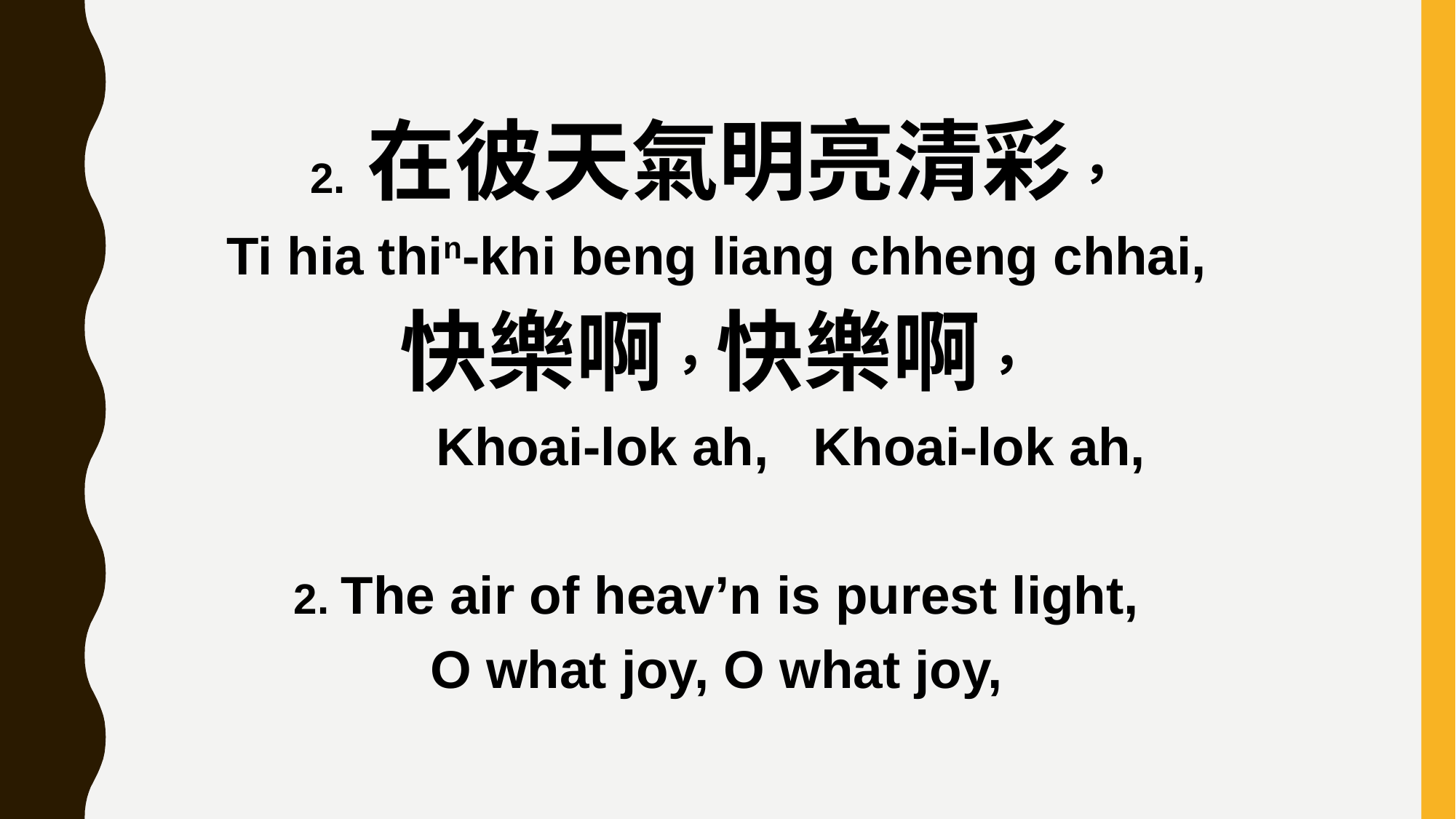

2. 在彼天氣明亮清彩，
Ti hia thin-khi beng liang chheng chhai,
快樂啊，快樂啊，
                  Khoai-lok ah,   Khoai-lok ah,

2. The air of heav’n is purest light,
O what joy, O what joy,